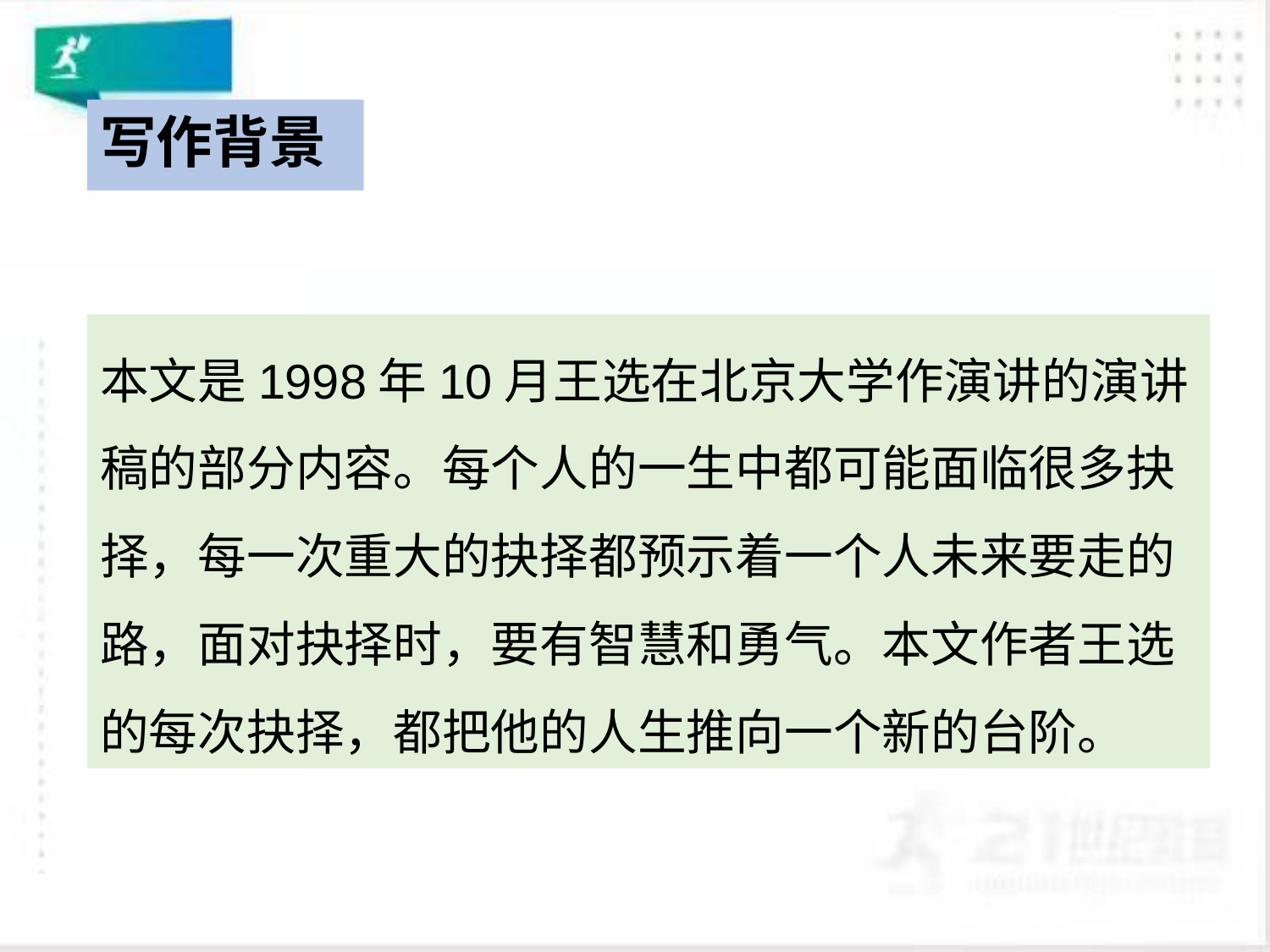

# 写作背景
本文是1998年10月王选在北京大学作演讲的演讲稿的部分内容。每个人的一生中都可能面临很多抉择，每一次重大的抉择都预示着一个人未来要走的路，面对抉择时，要有智慧和勇气。本文作者王选的每次抉择，都把他的人生推向一个新的台阶。